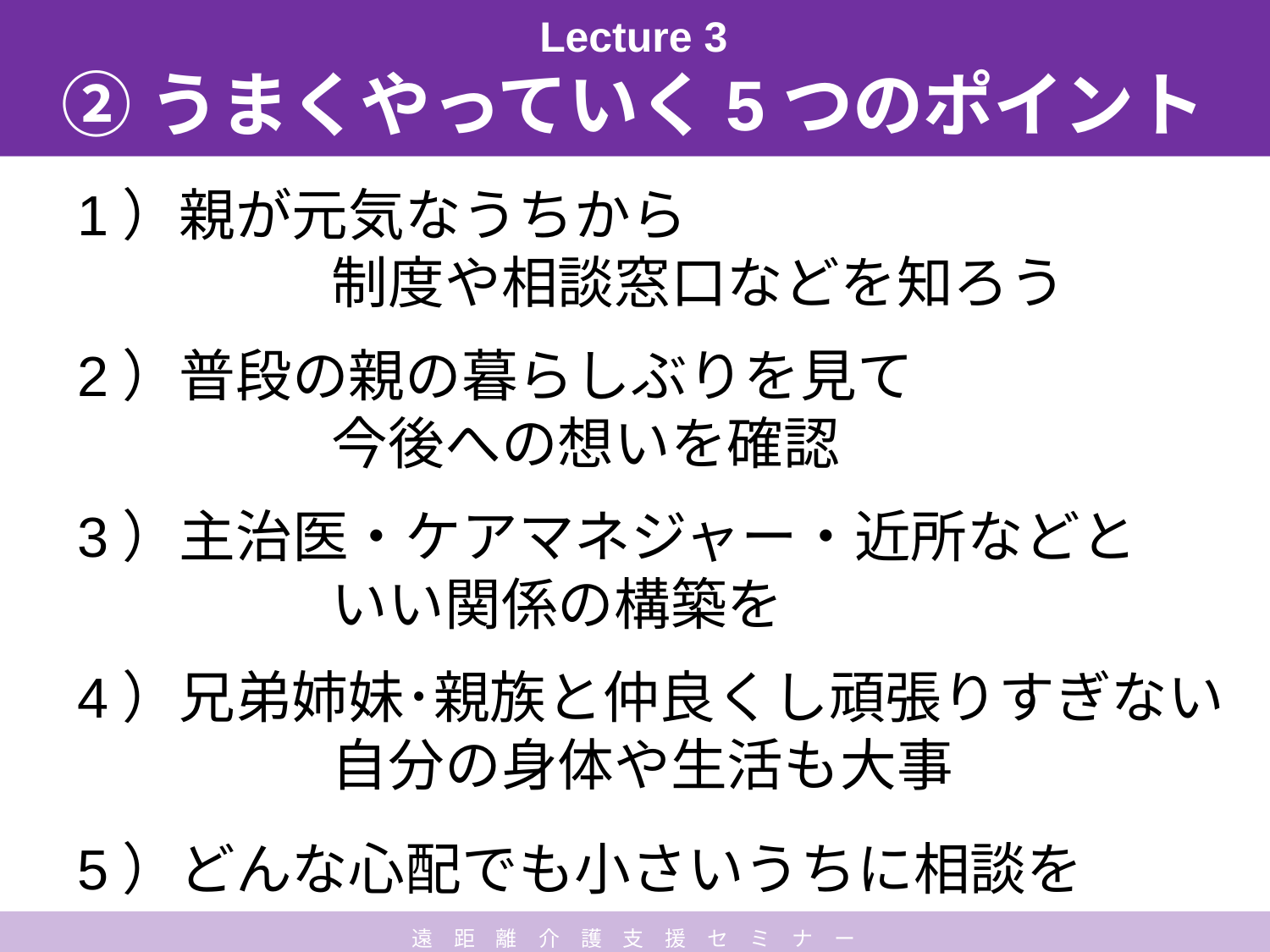

Lecture 3
②うまくやっていく5つのポイント
1）親が元気なうちから
		制度や相談窓口などを知ろう

2）普段の親の暮らしぶりを見て
		今後への想いを確認

3）主治医・ケアマネジャー・近所などと
		いい関係の構築を

4）兄弟姉妹･親族と仲良くし頑張りすぎない
		自分の身体や生活も大事

5）どんな心配でも小さいうちに相談を
遠　距　離　介　護　支　援　セ　ミ　ナ　ー